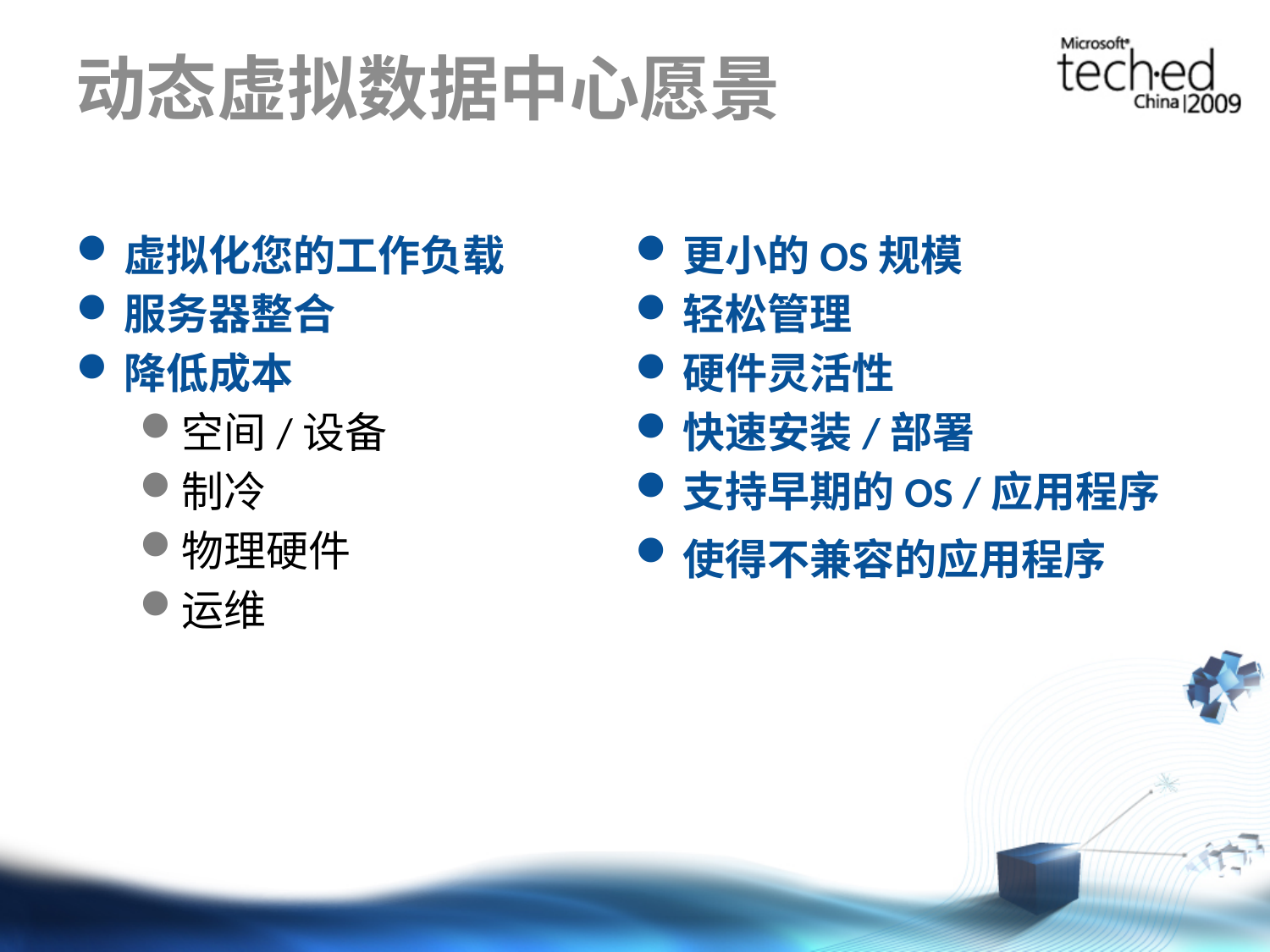

# 动态虚拟数据中心愿景
虚拟化您的工作负载
服务器整合
降低成本
空间/设备
制冷
物理硬件
运维
更小的OS规模
轻松管理
硬件灵活性
快速安装/部署
支持早期的OS /应用程序
使得不兼容的应用程序能在同一台服务器上运行